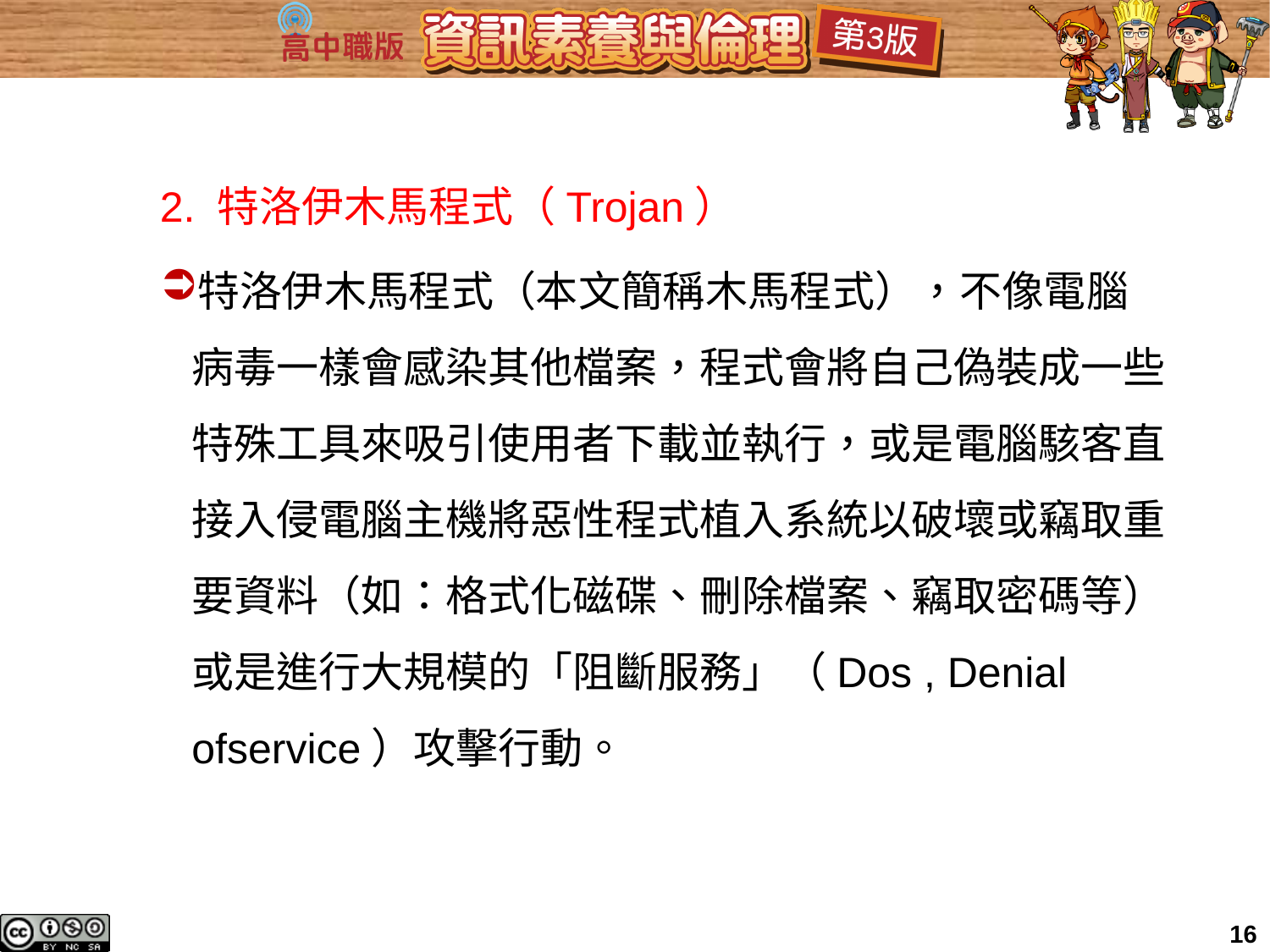

2. 特洛伊木馬程式（Trojan）
特洛伊木馬程式（本文簡稱木馬程式），不像電腦病毒一樣會感染其他檔案，程式會將自己偽裝成一些特殊工具來吸引使用者下載並執行，或是電腦駭客直接入侵電腦主機將惡性程式植入系統以破壞或竊取重要資料（如：格式化磁碟、刪除檔案、竊取密碼等）或是進行大規模的「阻斷服務」（Dos , Denial ofservice）攻擊行動。
16